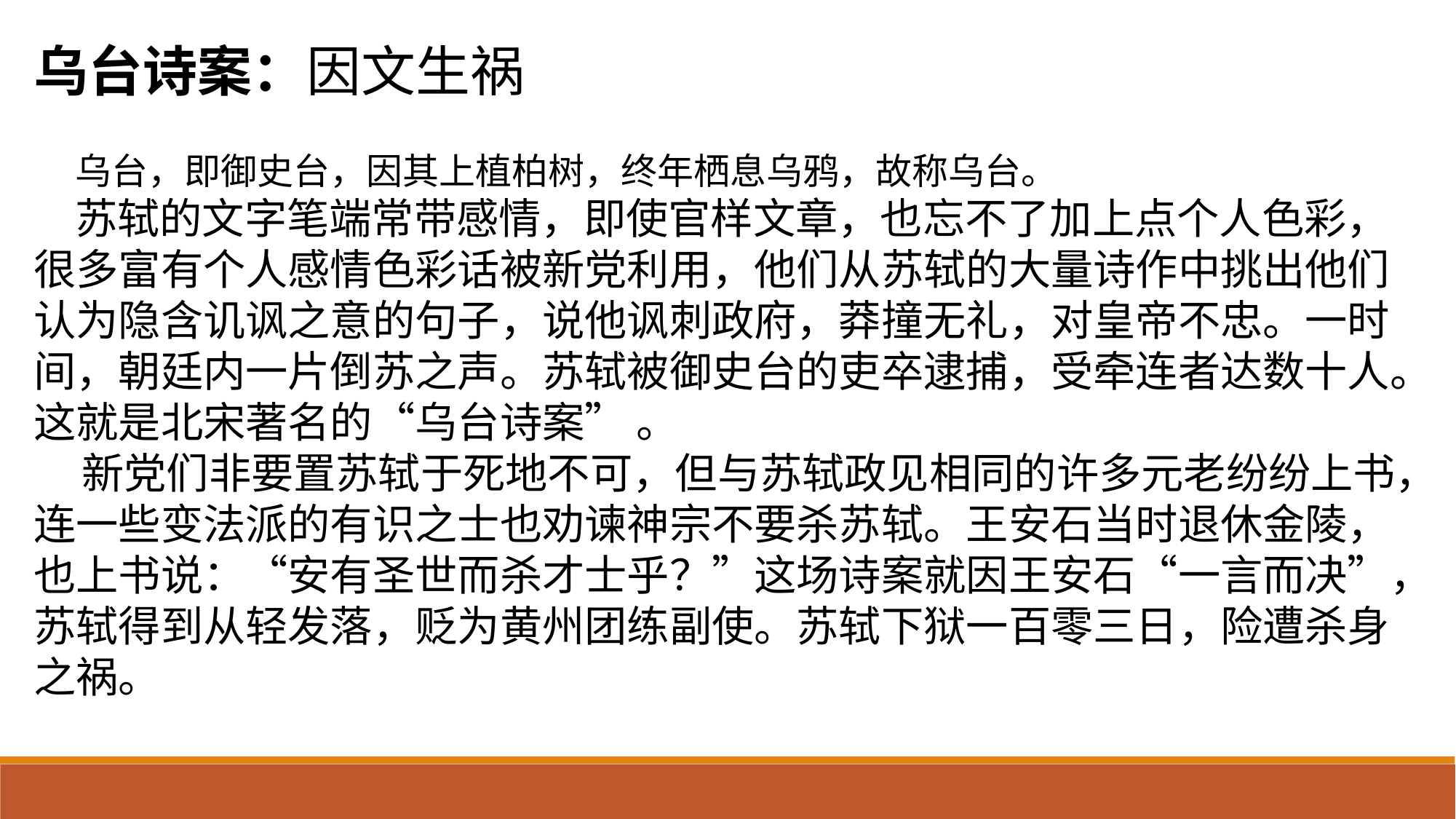

乌台诗案：因文生祸

    乌台，即御史台，因其上植柏树，终年栖息乌鸦，故称乌台。
    苏轼的文字笔端常带感情，即使官样文章，也忘不了加上点个人色彩，很多富有个人感情色彩话被新党利用，他们从苏轼的大量诗作中挑出他们认为隐含讥讽之意的句子，说他讽刺政府，莽撞无礼，对皇帝不忠。一时间，朝廷内一片倒苏之声。苏轼被御史台的吏卒逮捕，受牵连者达数十人。这就是北宋著名的“乌台诗案” 。
    新党们非要置苏轼于死地不可，但与苏轼政见相同的许多元老纷纷上书，连一些变法派的有识之士也劝谏神宗不要杀苏轼。王安石当时退休金陵，也上书说：“安有圣世而杀才士乎？”这场诗案就因王安石“一言而决”，苏轼得到从轻发落，贬为黄州团练副使。苏轼下狱一百零三日，险遭杀身之祸。